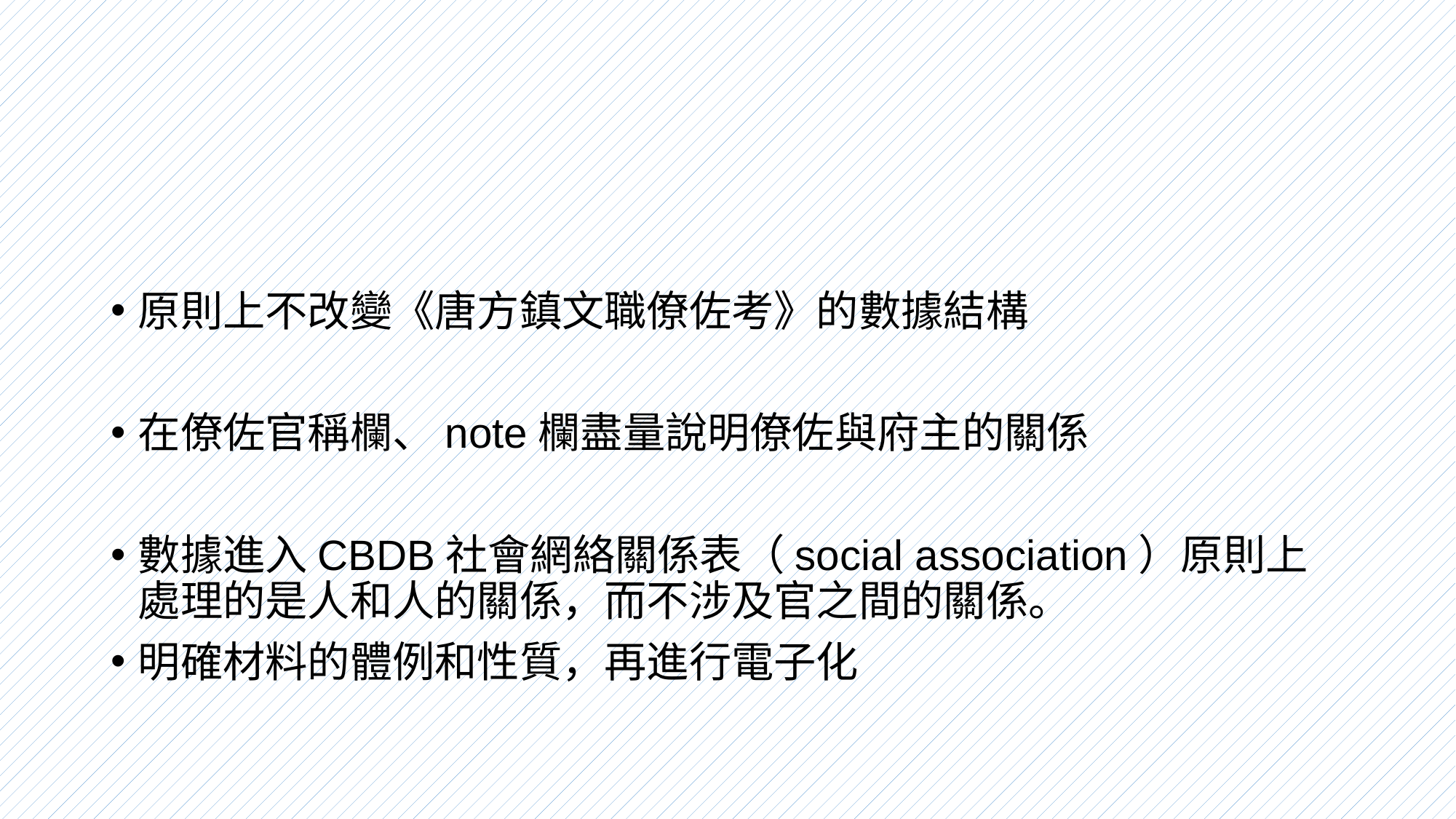

#

原則上不改變《唐方鎮文職僚佐考》的數據結構

在僚佐官稱欄、note欄盡量說明僚佐與府主的關係

數據進入CBDB社會網絡關係表（social association）原則上處理的是人和人的關係，而不涉及官之間的關係。
明確材料的體例和性質，再進行電子化